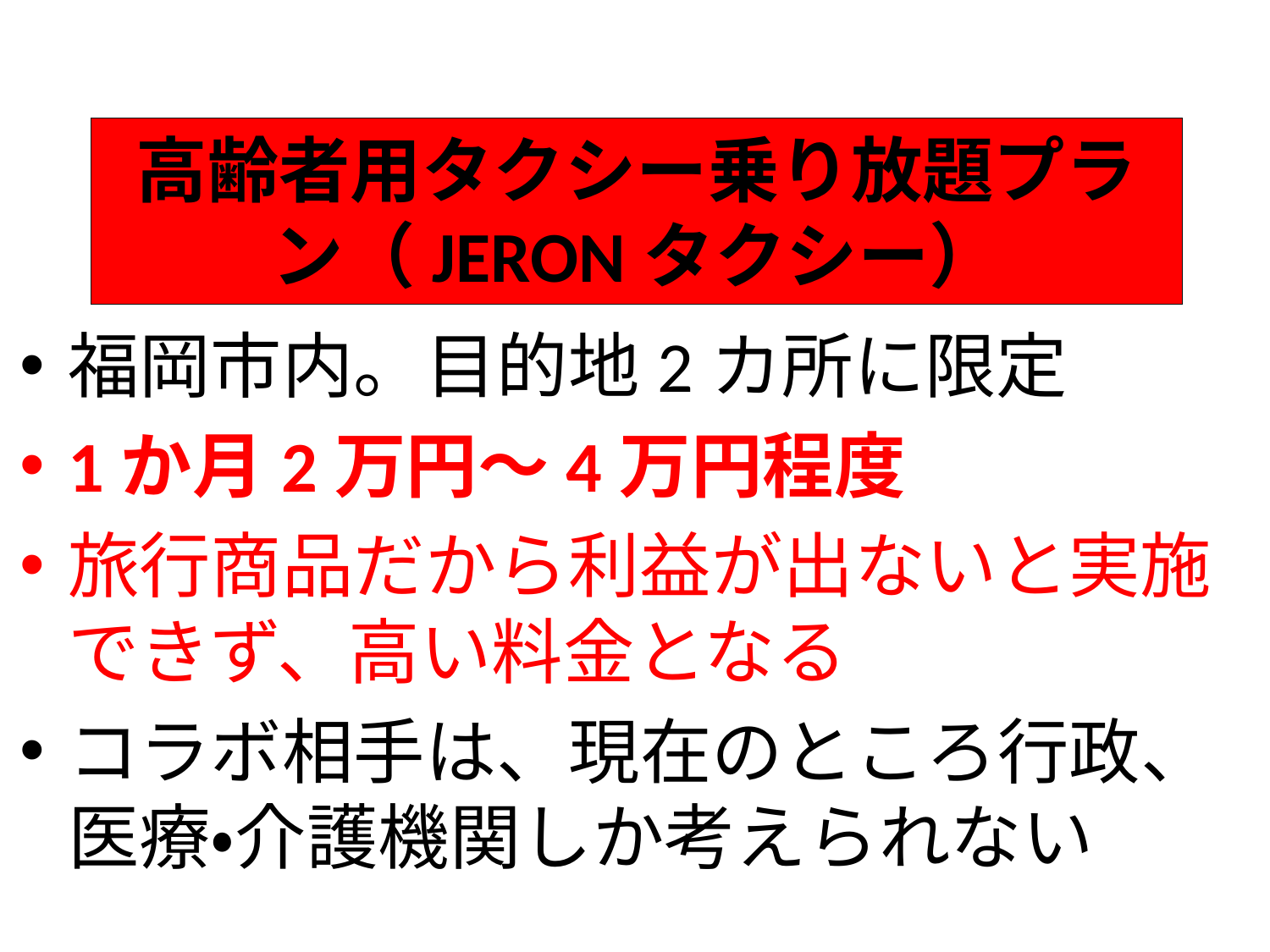

# 高齢者用タクシー乗り放題プラン（JERONタクシー）
福岡市内。目的地2カ所に限定
1か月2万円～4万円程度
旅行商品だから利益が出ないと実施できず、高い料金となる
コラボ相手は、現在のところ行政、医療・介護機関しか考えられない